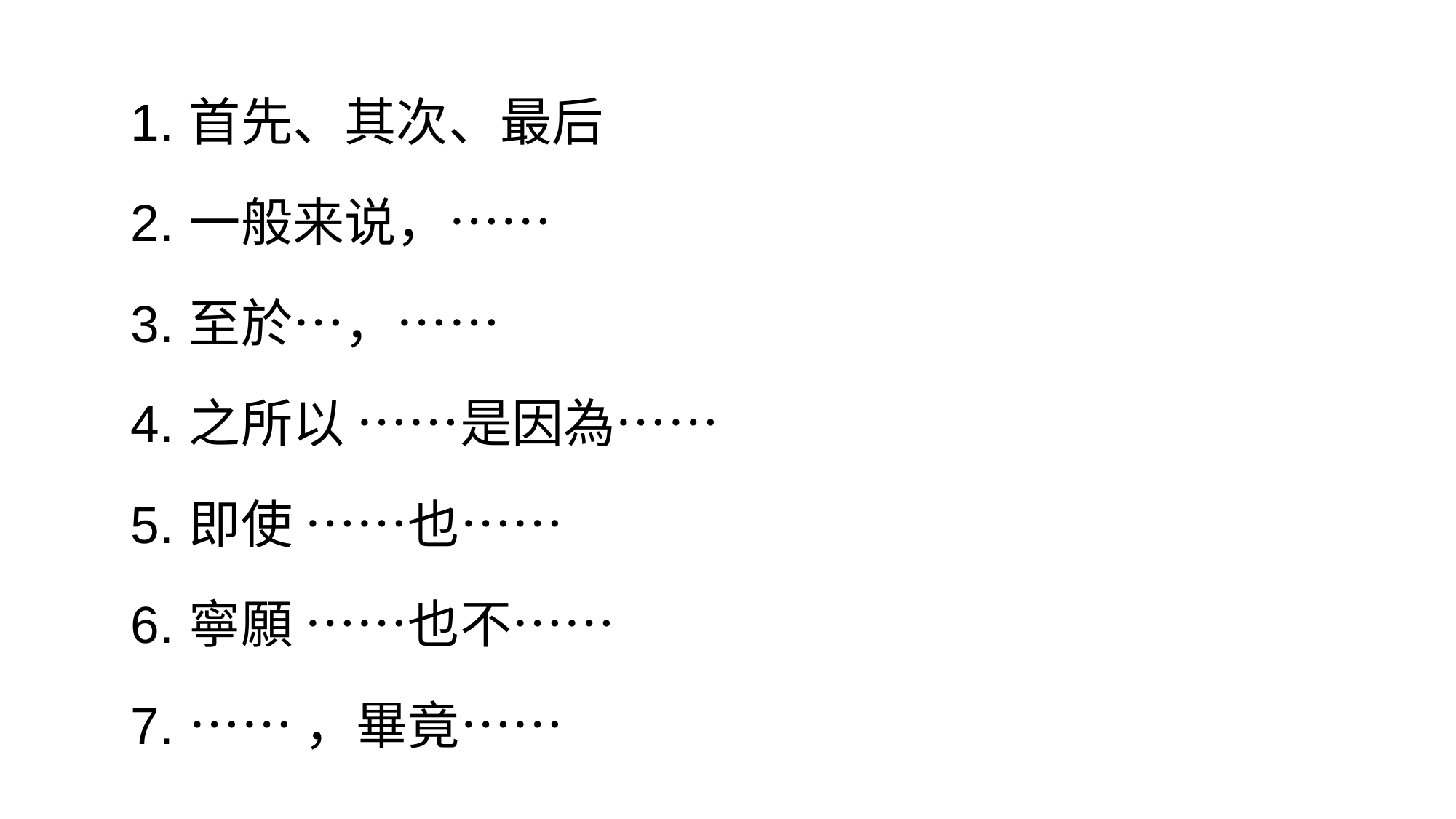

首先、其次、最后
一般来说，……
至於…，……
之所以 ……是因為……
即使 ……也……
寧願 ……也不……
……，畢竟……